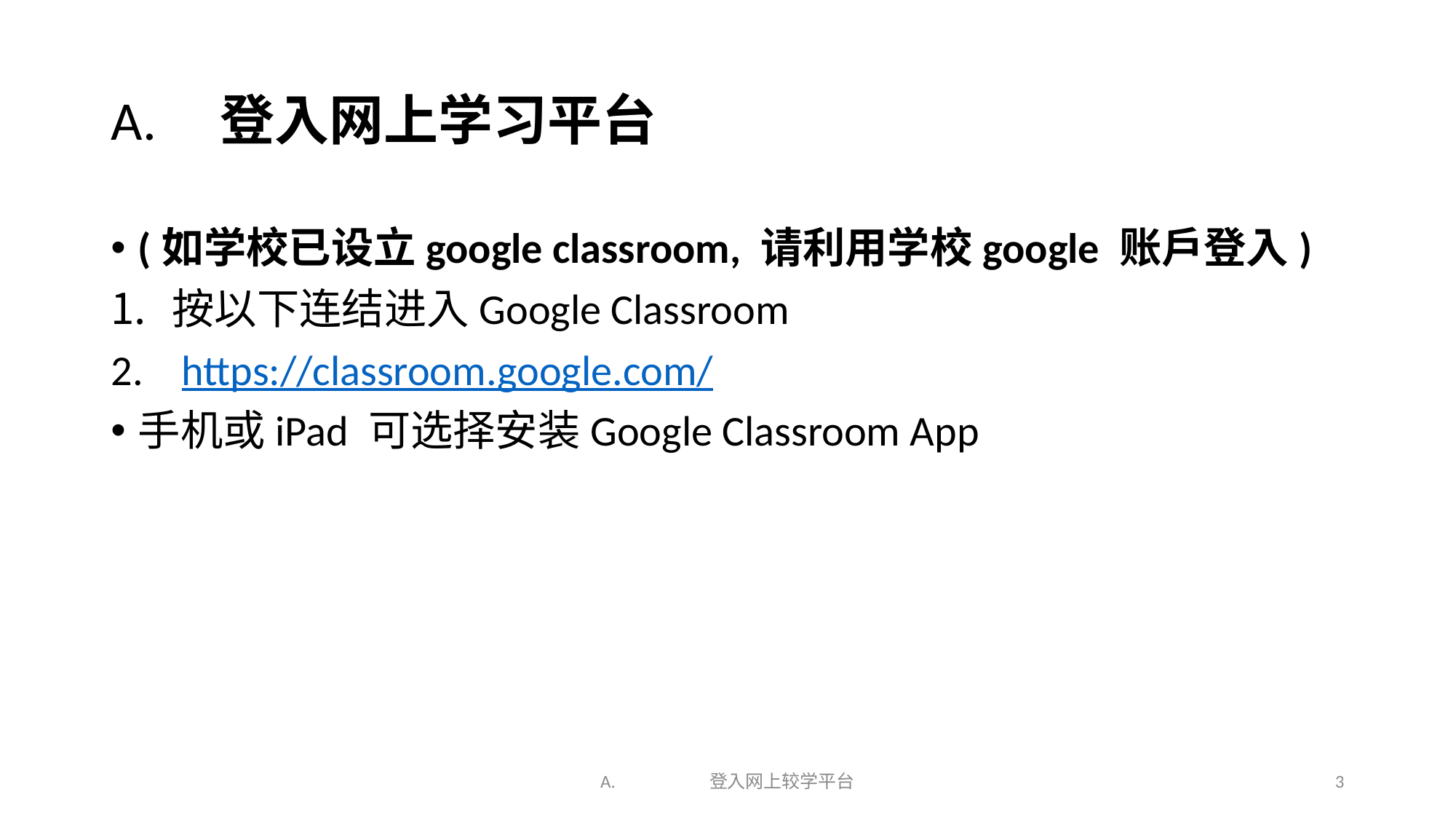

# A.	登入网上学习平台

(如学校已设立google classroom, 请利用学校google 账户登入)
按以下连结进入Google Classroom
 https://classroom.google.com/
手机或iPad 可选择安装Google Classroom App

A.	登入网上较学平台
3